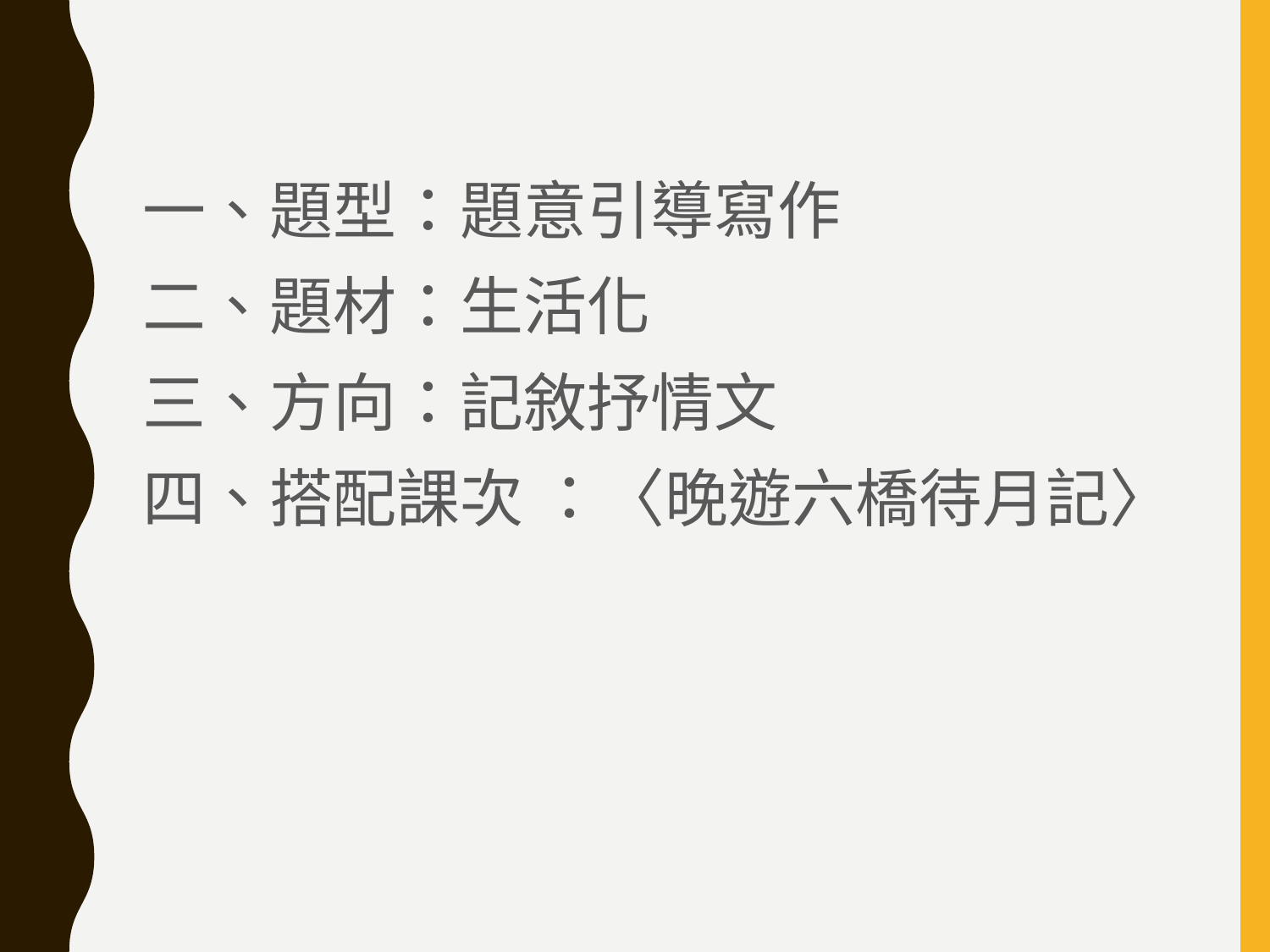

一、題型：題意引導寫作
二、題材：生活化
三、方向：記敘抒情文
四、搭配課次 ：〈晚遊六橋待月記〉